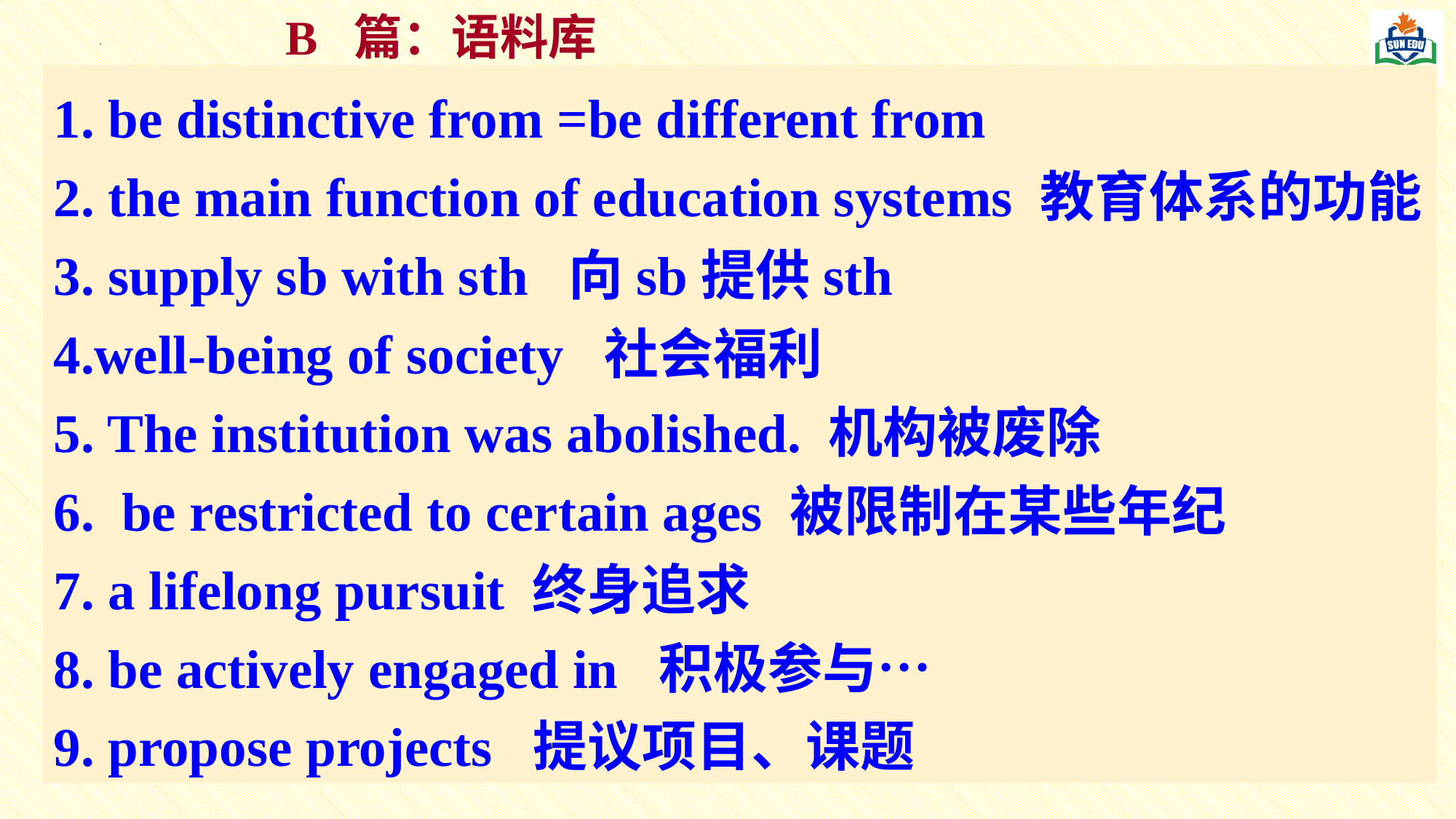

B  篇：语料库
1. be distinctive from =be different from
2. the main function of education systems 教育体系的功能
3. supply sb with sth  向sb提供sth
4.well-being of society  社会福利
5. The institution was abolished. 机构被废除
6.  be restricted to certain ages 被限制在某些年纪
7. a lifelong pursuit 终身追求
8. be actively engaged in  积极参与…
9. propose projects  提议项目、课题